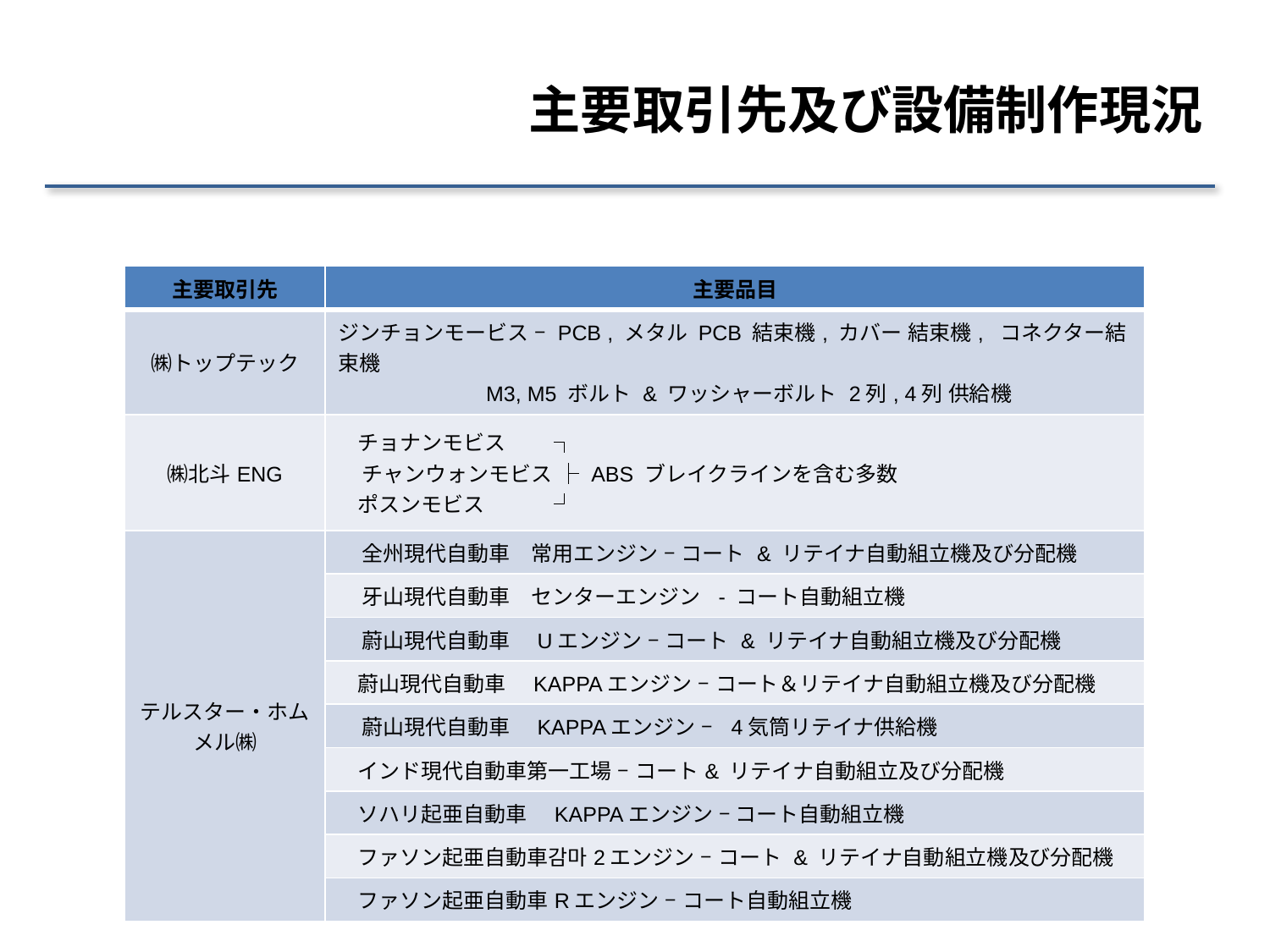

主要取引先及び設備制作現況

| 主要取引先 | 主要品目 |
| --- | --- |
| ㈱トップテック | ジンチョンモービス – PCB , メタル PCB 結束機, カバー 結束機, コネクター結束機 M3, M5 ボルト & ワッシャーボルト 2列, 4列 供給機 |
| ㈱北斗ENG | チョナンモビス　　 ┐ チャンウォンモビス ├ ABS ブレイクラインを含む多数 ポスンモビス　　　 ┘ |
| テルスター・ホムメル㈱ | 全州現代自動車　常用エンジン – コート & リテイナ自動組立機及び分配機 |
|  | 牙山現代自動車　センターエンジン - コート自動組立機 |
|  | 蔚山現代自動車　Uエンジン – コート & リテイナ自動組立機及び分配機 |
|  | 蔚山現代自動車　KAPPAエンジン – コート＆リテイナ自動組立機及び分配機 |
|  | 蔚山現代自動車　KAPPAエンジン – 4気筒リテイナ供給機 |
|  | インド現代自動車第一工場 – コート& リテイナ自動組立及び分配機 |
|  | ソハリ起亜自動車　KAPPAエンジン – コート自動組立機 |
|  | ファソン起亜自動車감마2エンジン – コート & リテイナ自動組立機及び分配機 |
|  | ファソン起亜自動車Rエンジン – コート自動組立機 |